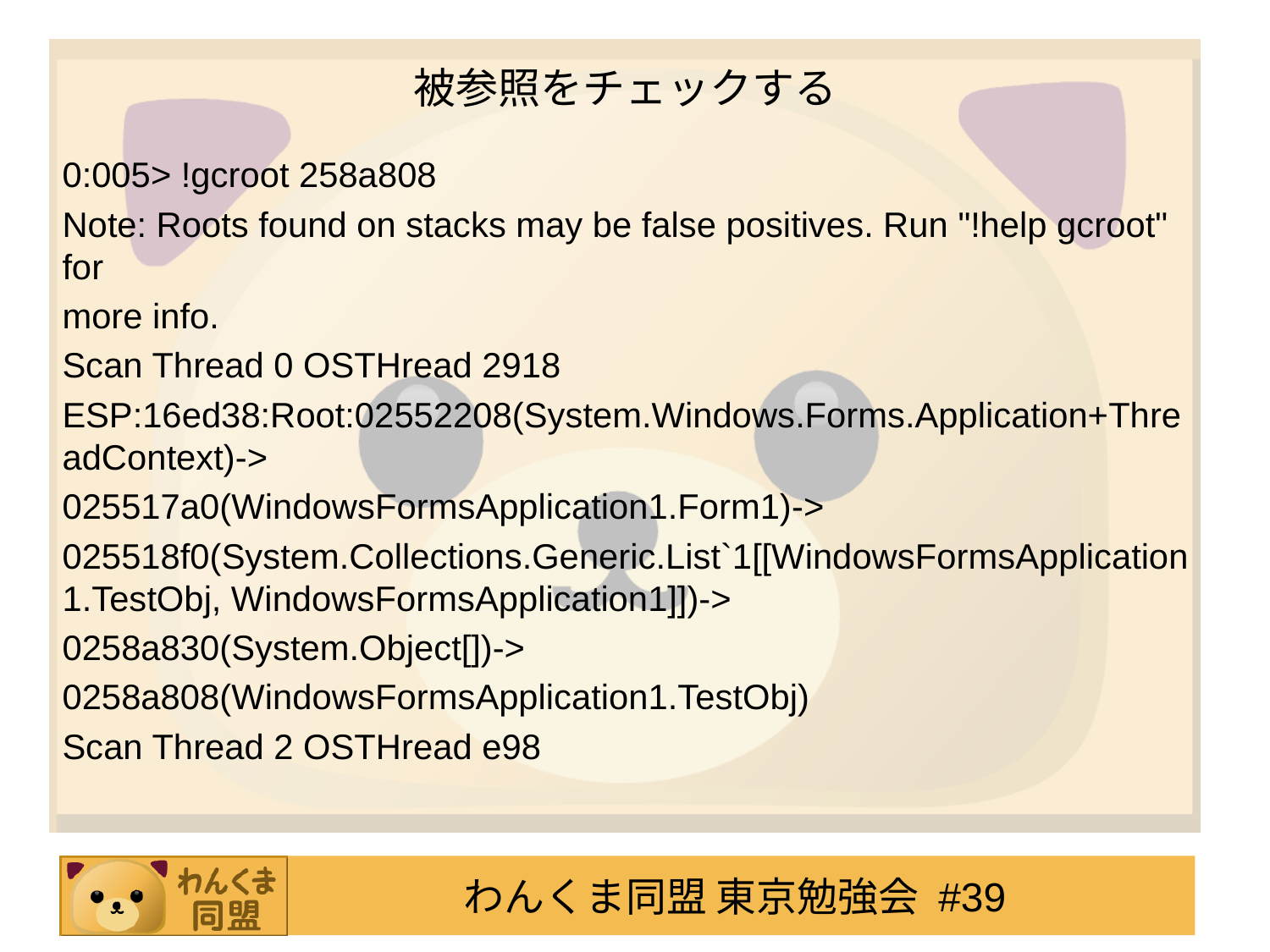

# 被参照をチェックする
0:005> !gcroot 258a808
Note: Roots found on stacks may be false positives. Run "!help gcroot" for
more info.
Scan Thread 0 OSTHread 2918
ESP:16ed38:Root:02552208(System.Windows.Forms.Application+ThreadContext)->
025517a0(WindowsFormsApplication1.Form1)->
025518f0(System.Collections.Generic.List`1[[WindowsFormsApplication1.TestObj, WindowsFormsApplication1]])->
0258a830(System.Object[])->
0258a808(WindowsFormsApplication1.TestObj)
Scan Thread 2 OSTHread e98